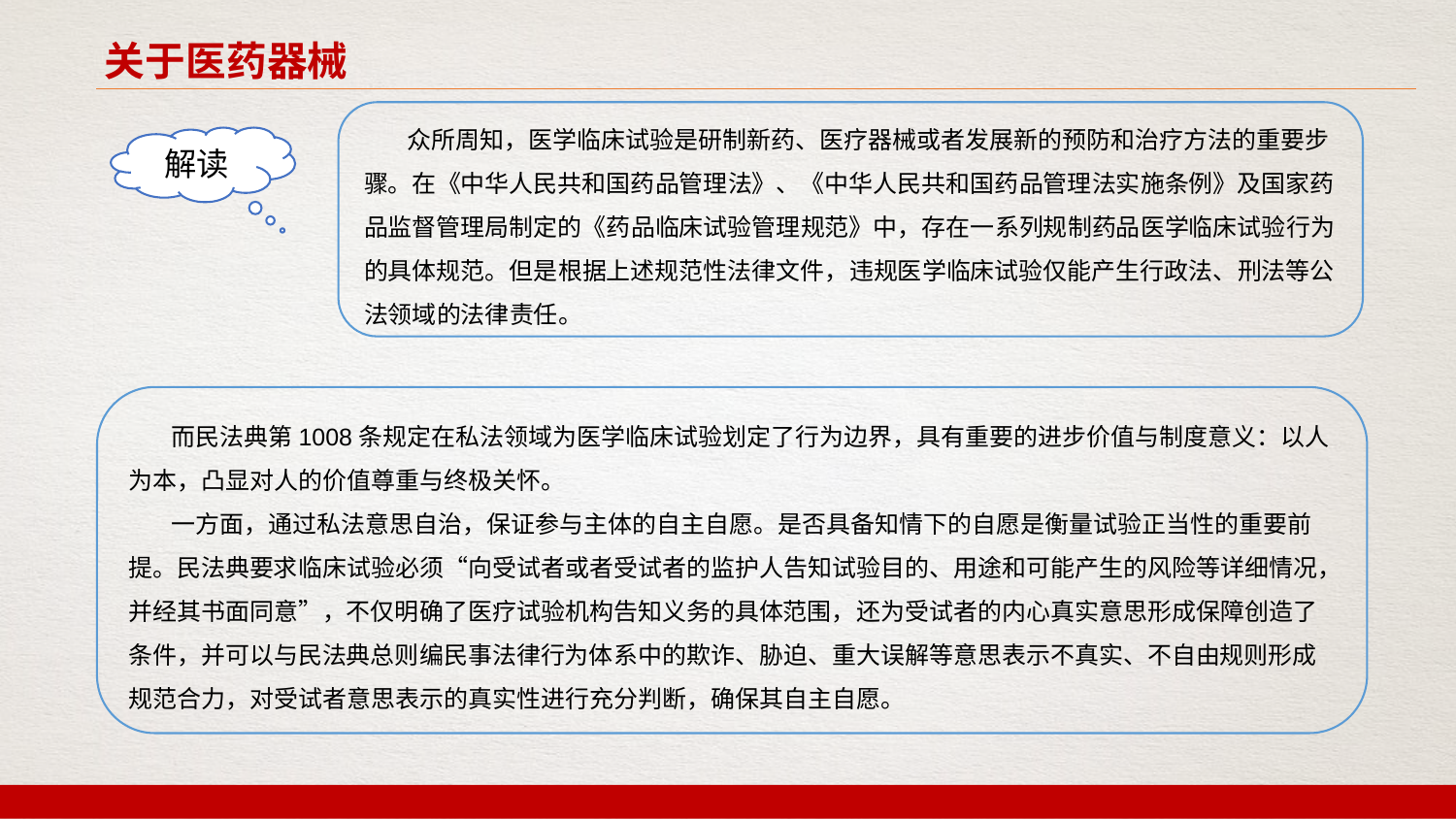

关于医药器械
       众所周知，医学临床试验是研制新药、医疗器械或者发展新的预防和治疗方法的重要步骤。在《中华人民共和国药品管理法》、《中华人民共和国药品管理法实施条例》及国家药品监督管理局制定的《药品临床试验管理规范》中，存在一系列规制药品医学临床试验行为的具体规范。但是根据上述规范性法律文件，违规医学临床试验仅能产生行政法、刑法等公法领域的法律责任。
解读
       而民法典第1008条规定在私法领域为医学临床试验划定了行为边界，具有重要的进步价值与制度意义：以人为本，凸显对人的价值尊重与终极关怀。
       一方面，通过私法意思自治，保证参与主体的自主自愿。是否具备知情下的自愿是衡量试验正当性的重要前提。民法典要求临床试验必须“向受试者或者受试者的监护人告知试验目的、用途和可能产生的风险等详细情况，并经其书面同意”，不仅明确了医疗试验机构告知义务的具体范围，还为受试者的内心真实意思形成保障创造了条件，并可以与民法典总则编民事法律行为体系中的欺诈、胁迫、重大误解等意思表示不真实、不自由规则形成规范合力，对受试者意思表示的真实性进行充分判断，确保其自主自愿。